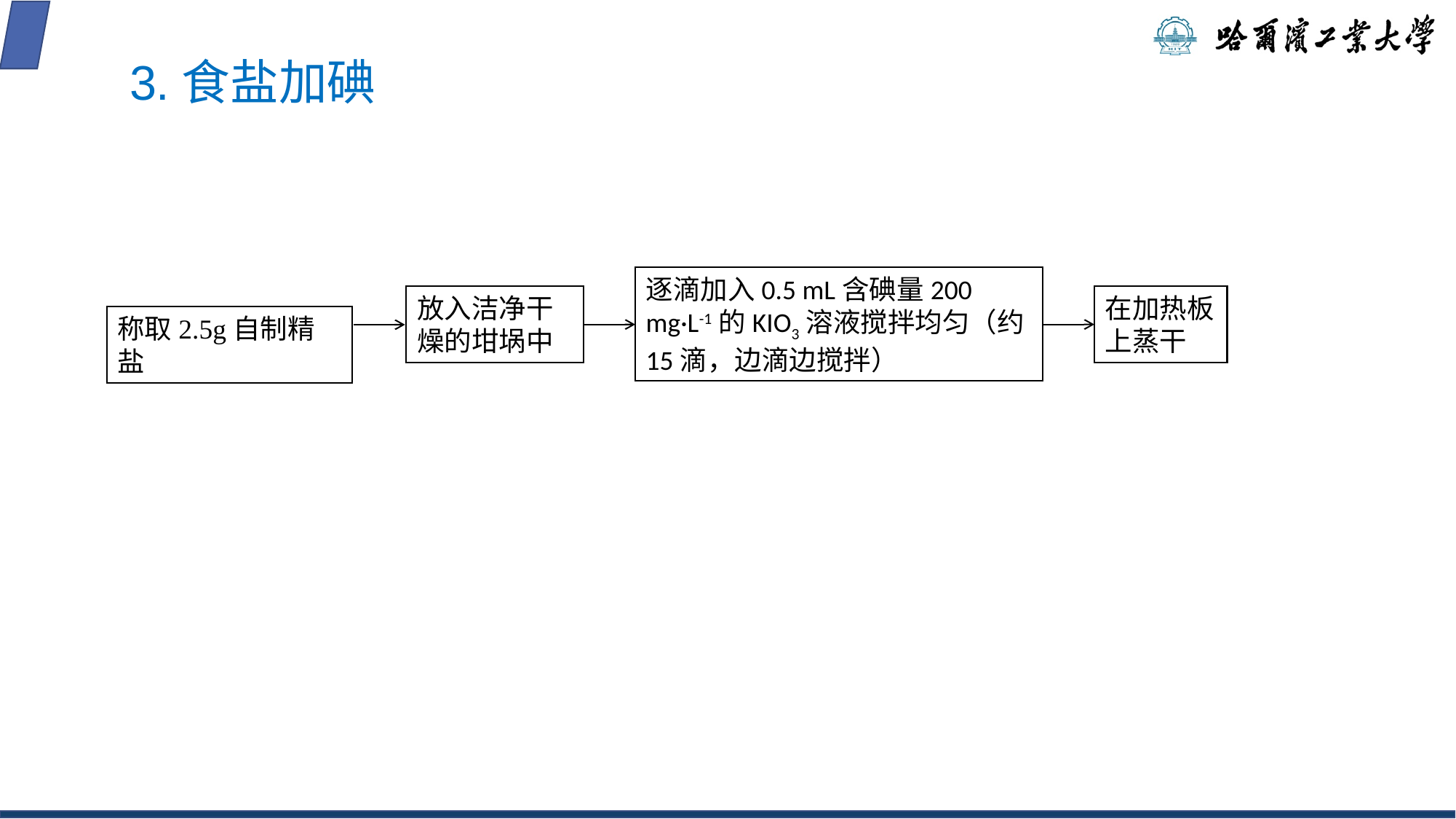

# 3.食盐加碘
逐滴加入0.5 mL含碘量200 mg·L-1的KIO3溶液搅拌均匀（约15滴，边滴边搅拌）
放入洁净干燥的坩埚中
在加热板上蒸干
称取2.5g自制精盐